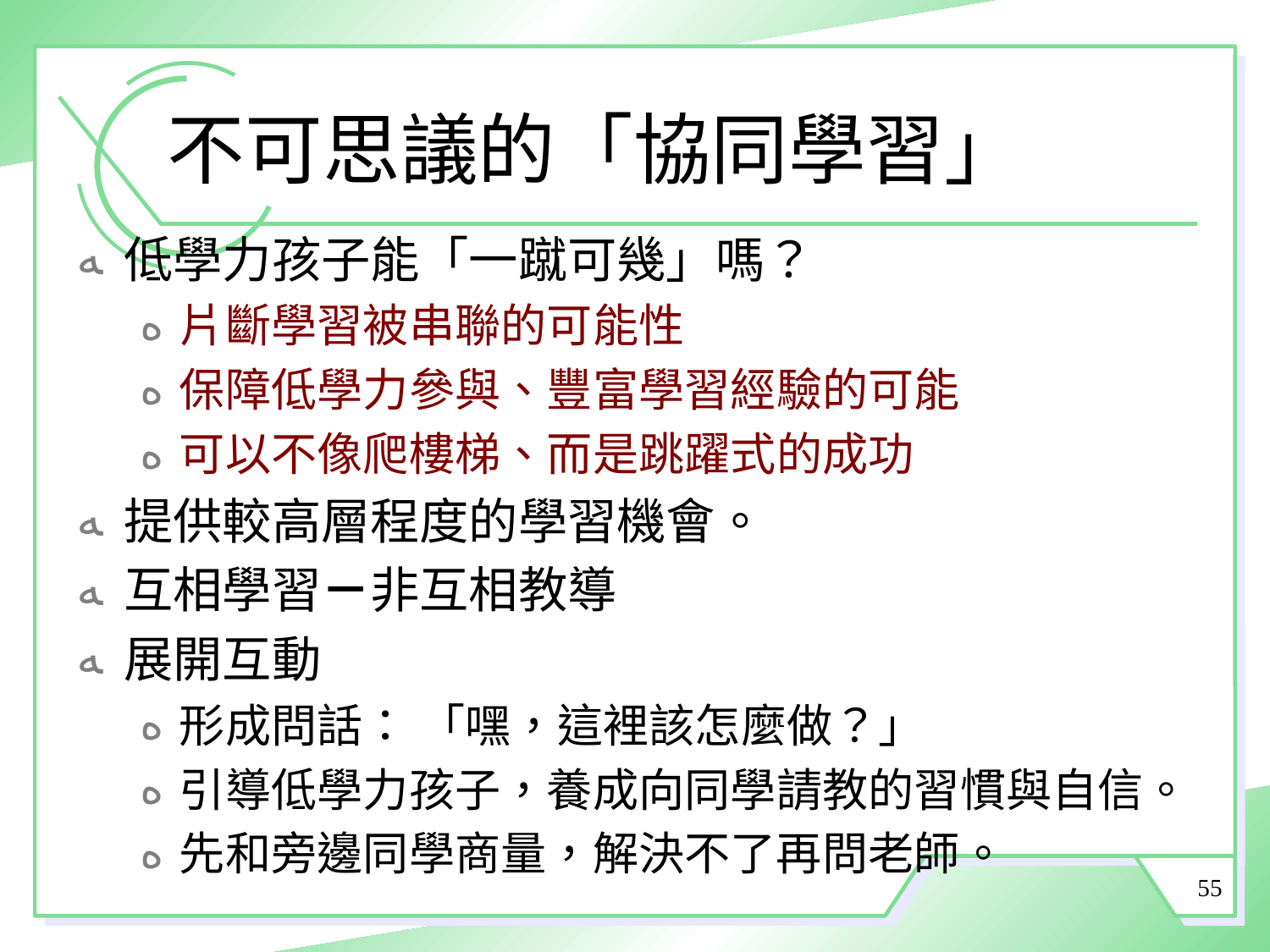

# 不可思議的「協同學習」
低學力孩子能「一蹴可幾」嗎？
片斷學習被串聯的可能性
保障低學力參與、豐富學習經驗的可能
可以不像爬樓梯、而是跳躍式的成功
提供較高層程度的學習機會。
互相學習－非互相教導
展開互動
形成問話： 「嘿，這裡該怎麼做？」
引導低學力孩子，養成向同學請教的習慣與自信。
先和旁邊同學商量，解決不了再問老師。

55